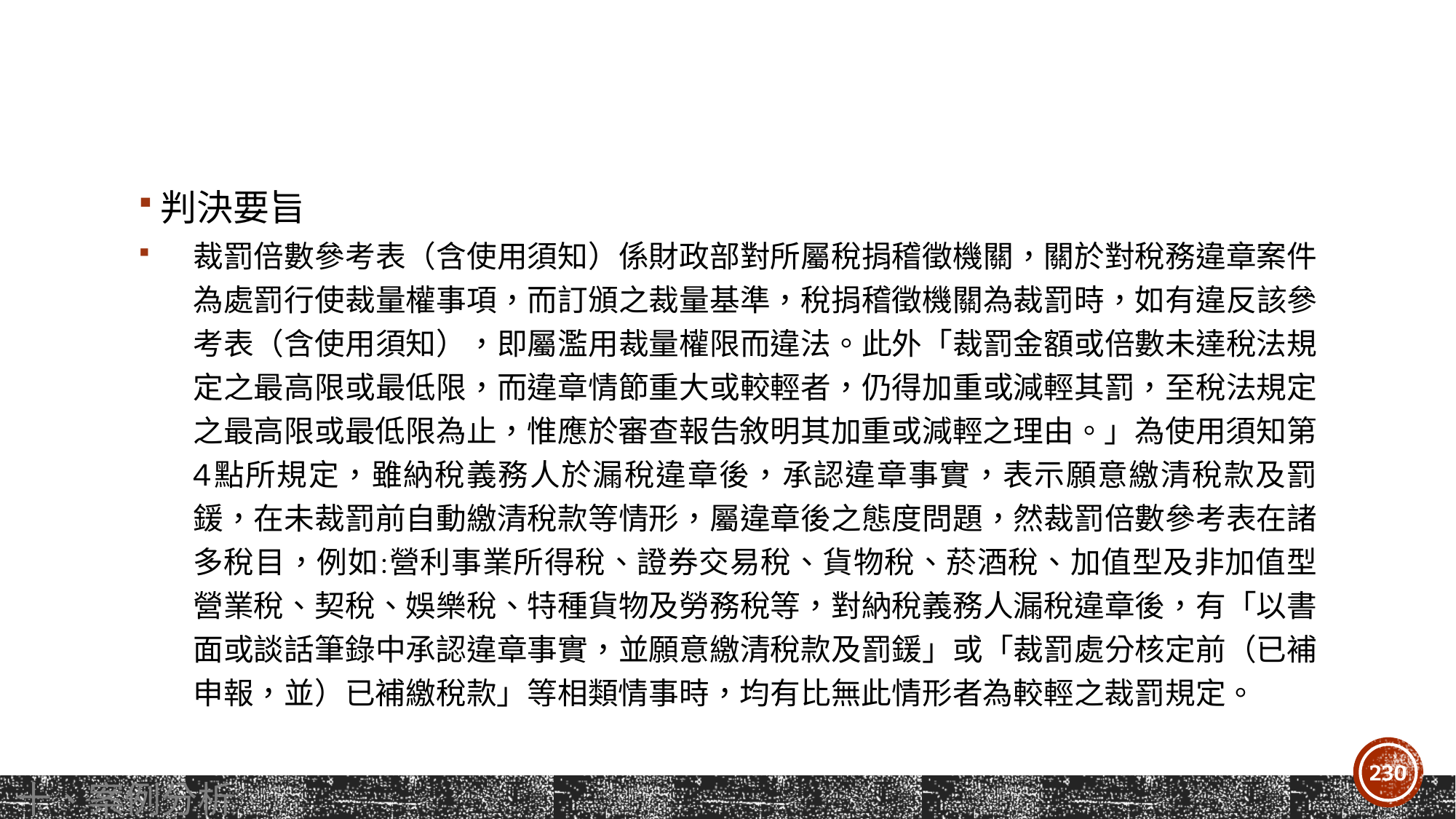

#
判決要旨
裁罰倍數參考表（含使用須知）係財政部對所屬稅捐稽徵機關，關於對稅務違章案件為處罰行使裁量權事項，而訂頒之裁量基準，稅捐稽徵機關為裁罰時，如有違反該參考表（含使用須知），即屬濫用裁量權限而違法。此外「裁罰金額或倍數未達稅法規定之最高限或最低限，而違章情節重大或較輕者，仍得加重或減輕其罰，至稅法規定之最高限或最低限為止，惟應於審查報告敘明其加重或減輕之理由。」為使用須知第4點所規定，雖納稅義務人於漏稅違章後，承認違章事實，表示願意繳清稅款及罰鍰，在未裁罰前自動繳清稅款等情形，屬違章後之態度問題，然裁罰倍數參考表在諸多稅目，例如:營利事業所得稅、證券交易稅、貨物稅、菸酒稅、加值型及非加值型營業稅、契稅、娛樂稅、特種貨物及勞務稅等，對納稅義務人漏稅違章後，有「以書面或談話筆錄中承認違章事實，並願意繳清稅款及罰鍰」或「裁罰處分核定前（已補申報，並）已補繳稅款」等相類情事時，均有比無此情形者為較輕之裁罰規定。
230